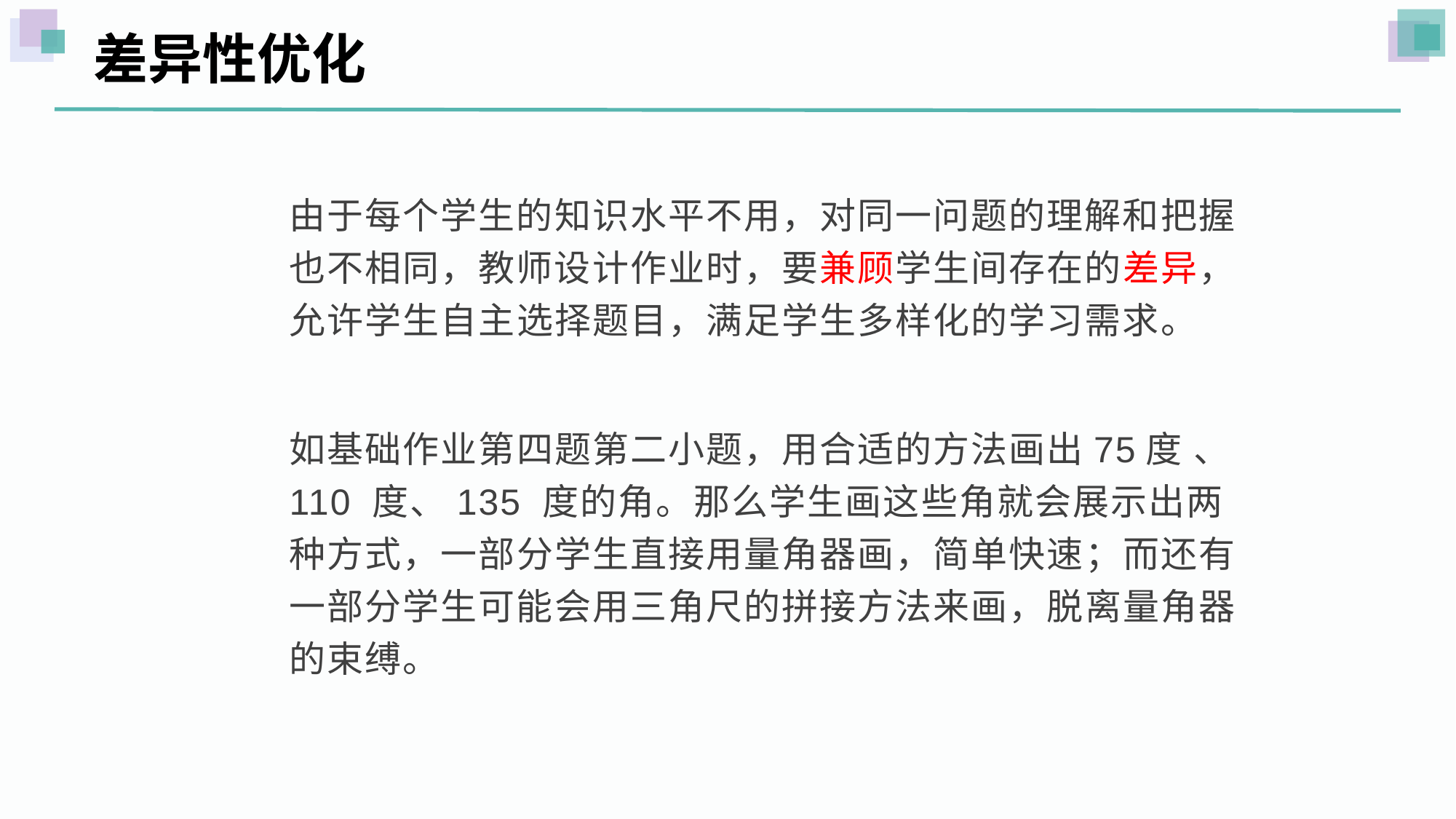

差异性优化
由于每个学生的知识水平不用，对同一问题的理解和把握也不相同，教师设计作业时，要兼顾学生间存在的差异，允许学生自主选择题目，满足学生多样化的学习需求。

如基础作业第四题第二小题，用合适的方法画出75度 、110 度、135 度的角。那么学生画这些角就会展示出两种方式，一部分学生直接用量角器画，简单快速；而还有一部分学生可能会用三角尺的拼接方法来画，脱离量角器的束缚。